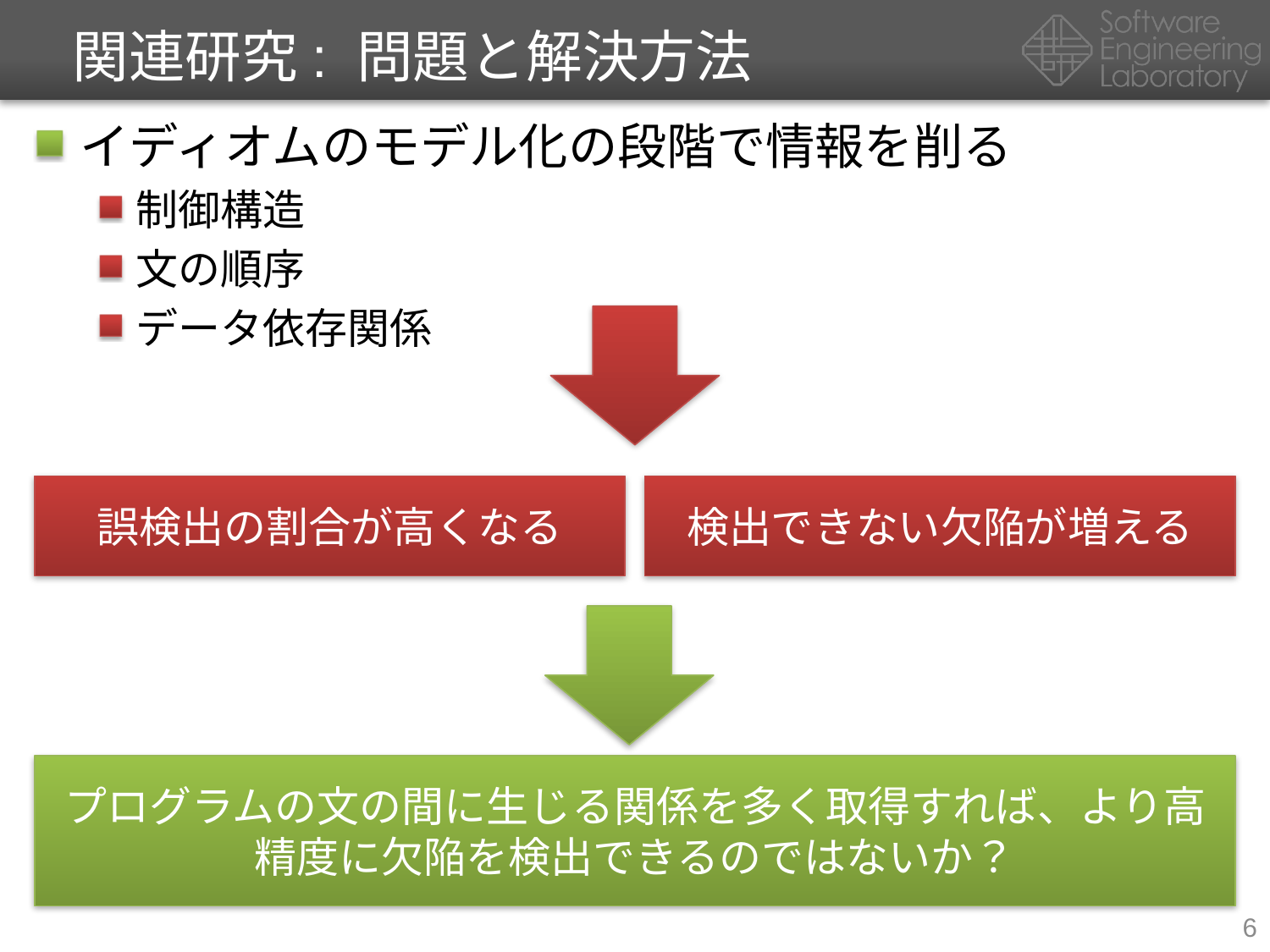

# 関連研究: 問題と解決方法
イディオムのモデル化の段階で情報を削る
制御構造
文の順序
データ依存関係

誤検出の割合が高くなる
検出できない欠陥が増える

プログラムの文の間に生じる関係を多く取得すれば、より高精度に欠陥を検出できるのではないか？
6